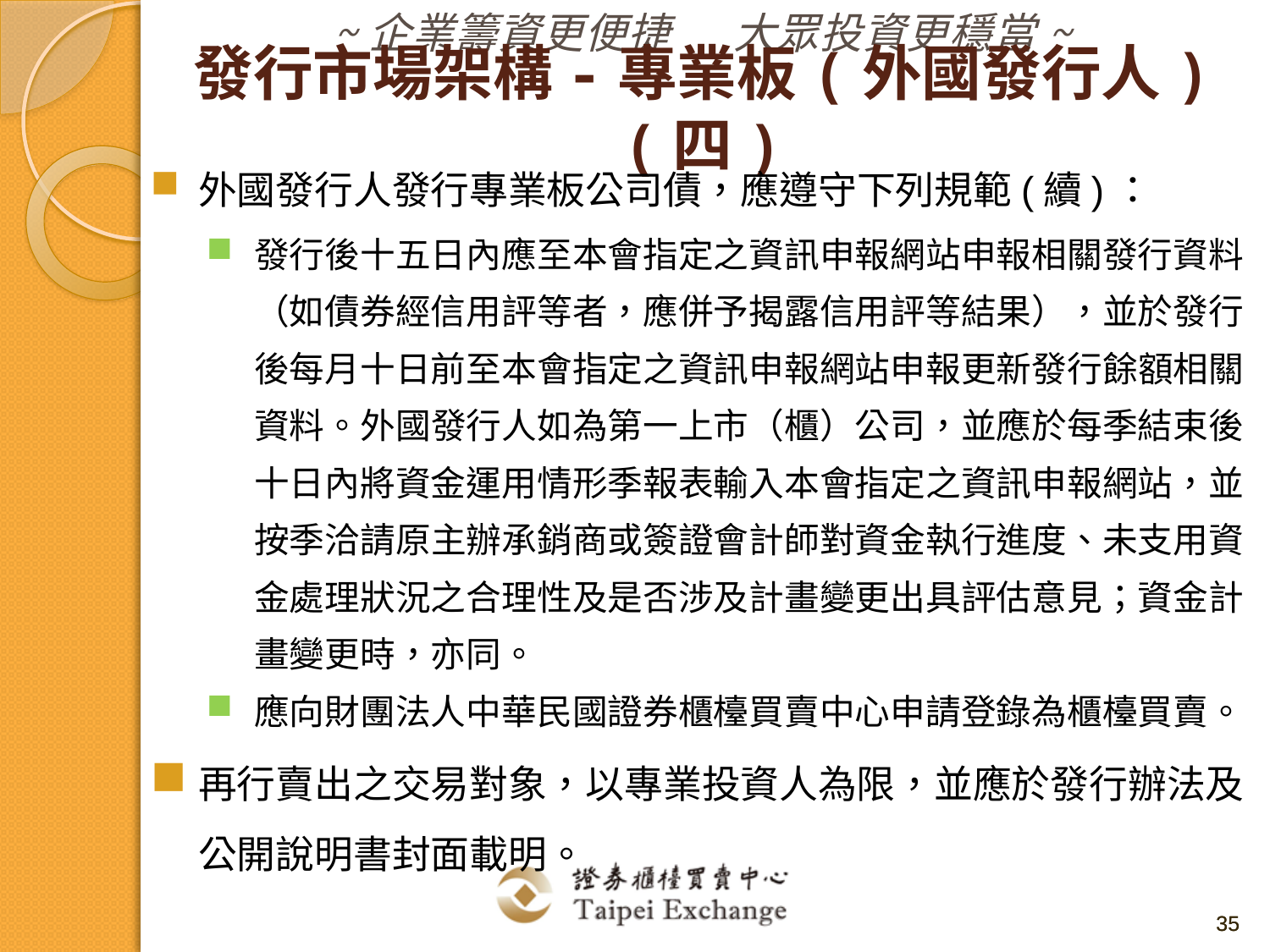

發行市場架構-專業板(外國發行人)(四)
外國發行人發行專業板公司債，應遵守下列規範(續)：
發行後十五日內應至本會指定之資訊申報網站申報相關發行資料（如債券經信用評等者，應併予揭露信用評等結果），並於發行後每月十日前至本會指定之資訊申報網站申報更新發行餘額相關資料。外國發行人如為第一上市（櫃）公司，並應於每季結束後十日內將資金運用情形季報表輸入本會指定之資訊申報網站，並按季洽請原主辦承銷商或簽證會計師對資金執行進度、未支用資金處理狀況之合理性及是否涉及計畫變更出具評估意見；資金計畫變更時，亦同。
應向財團法人中華民國證券櫃檯買賣中心申請登錄為櫃檯買賣。
再行賣出之交易對象，以專業投資人為限，並應於發行辦法及公開說明書封面載明。

35
35